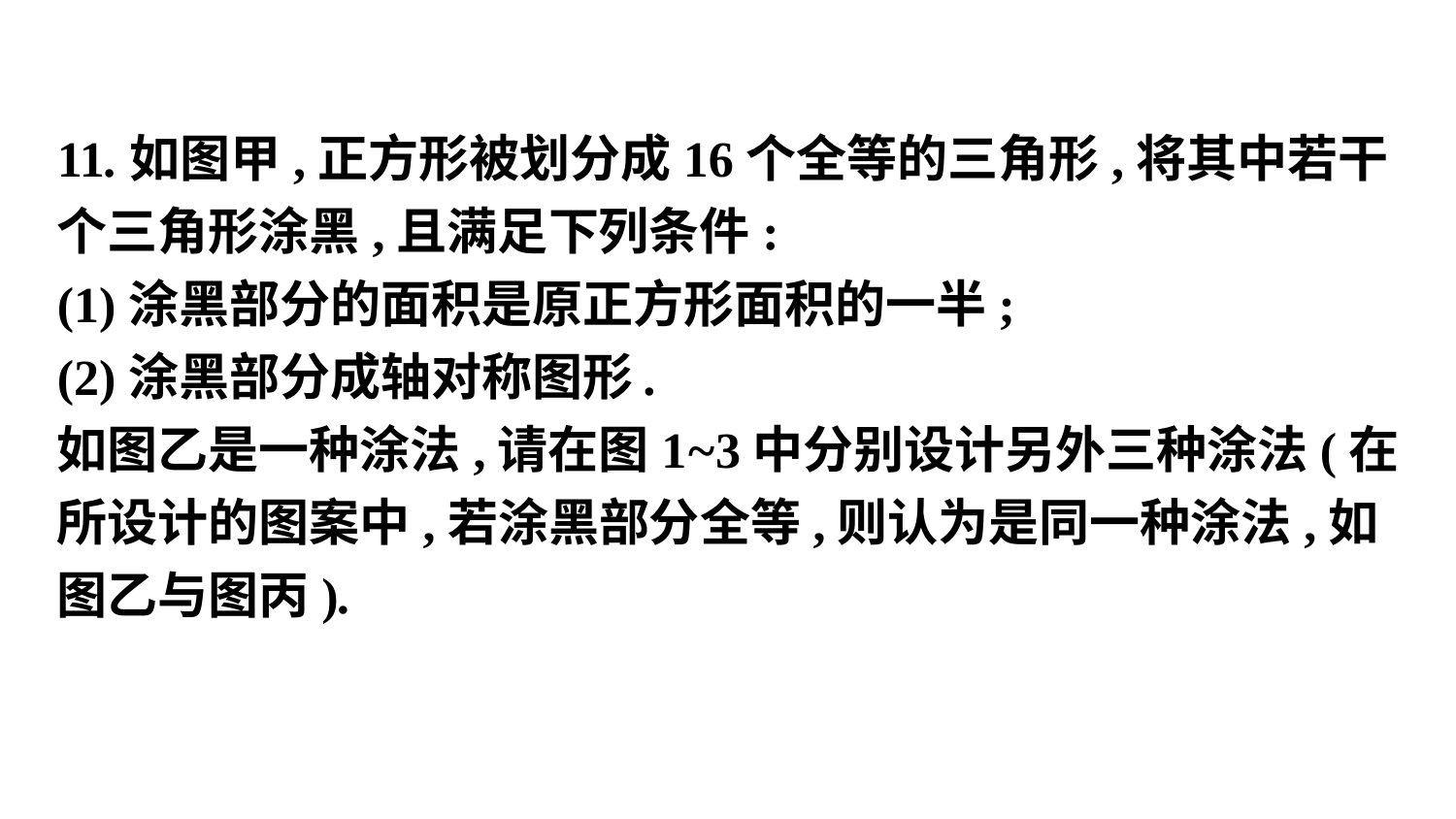

11.如图甲,正方形被划分成16个全等的三角形,将其中若干个三角形涂黑,且满足下列条件:
(1)涂黑部分的面积是原正方形面积的一半;
(2)涂黑部分成轴对称图形.
如图乙是一种涂法,请在图1~3中分别设计另外三种涂法(在所设计的图案中,若涂黑部分全等,则认为是同一种涂法,如图乙与图丙).